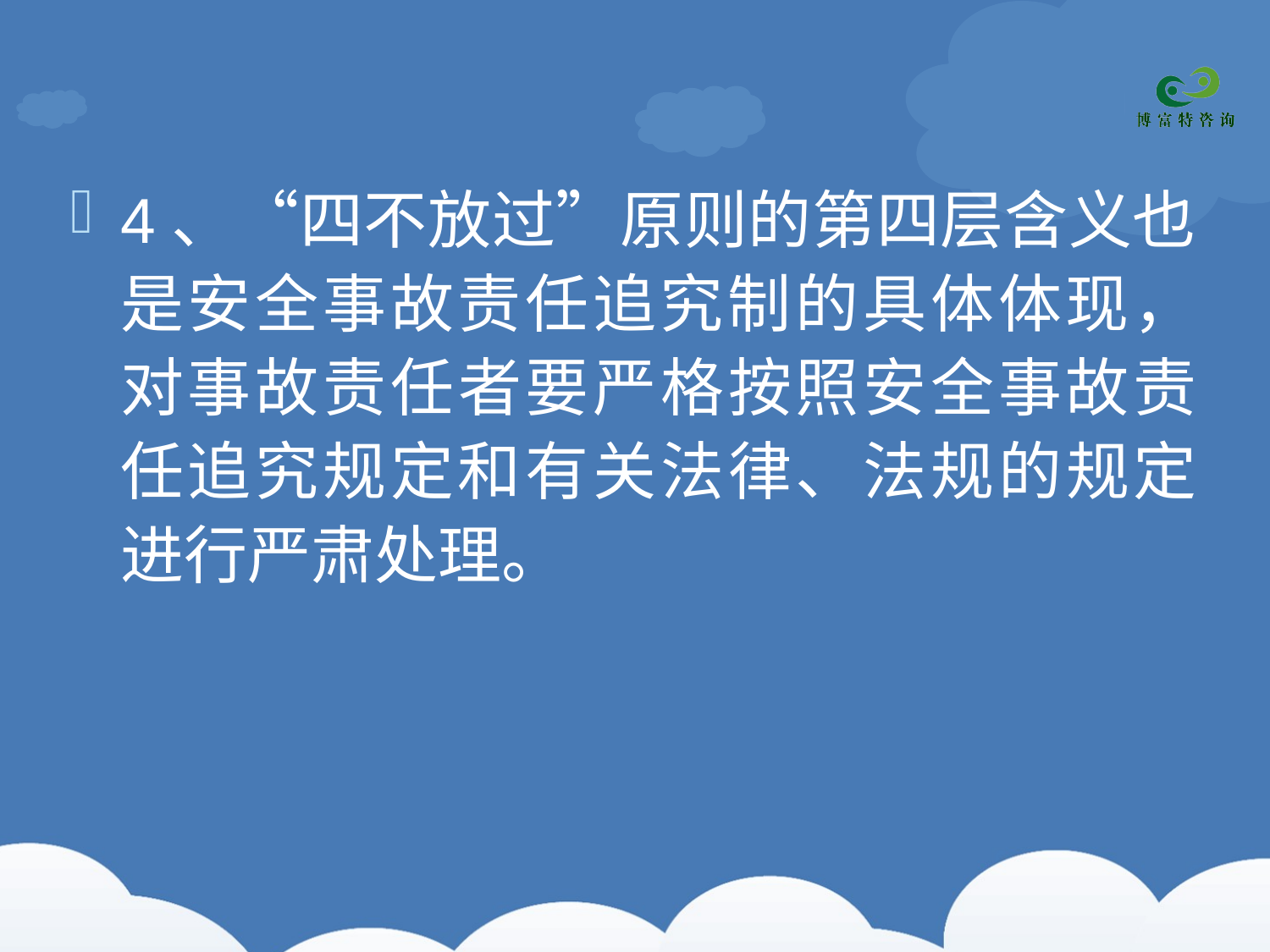

4、“四不放过”原则的第四层含义也是安全事故责任追究制的具体体现，对事故责任者要严格按照安全事故责任追究规定和有关法律、法规的规定进行严肃处理。